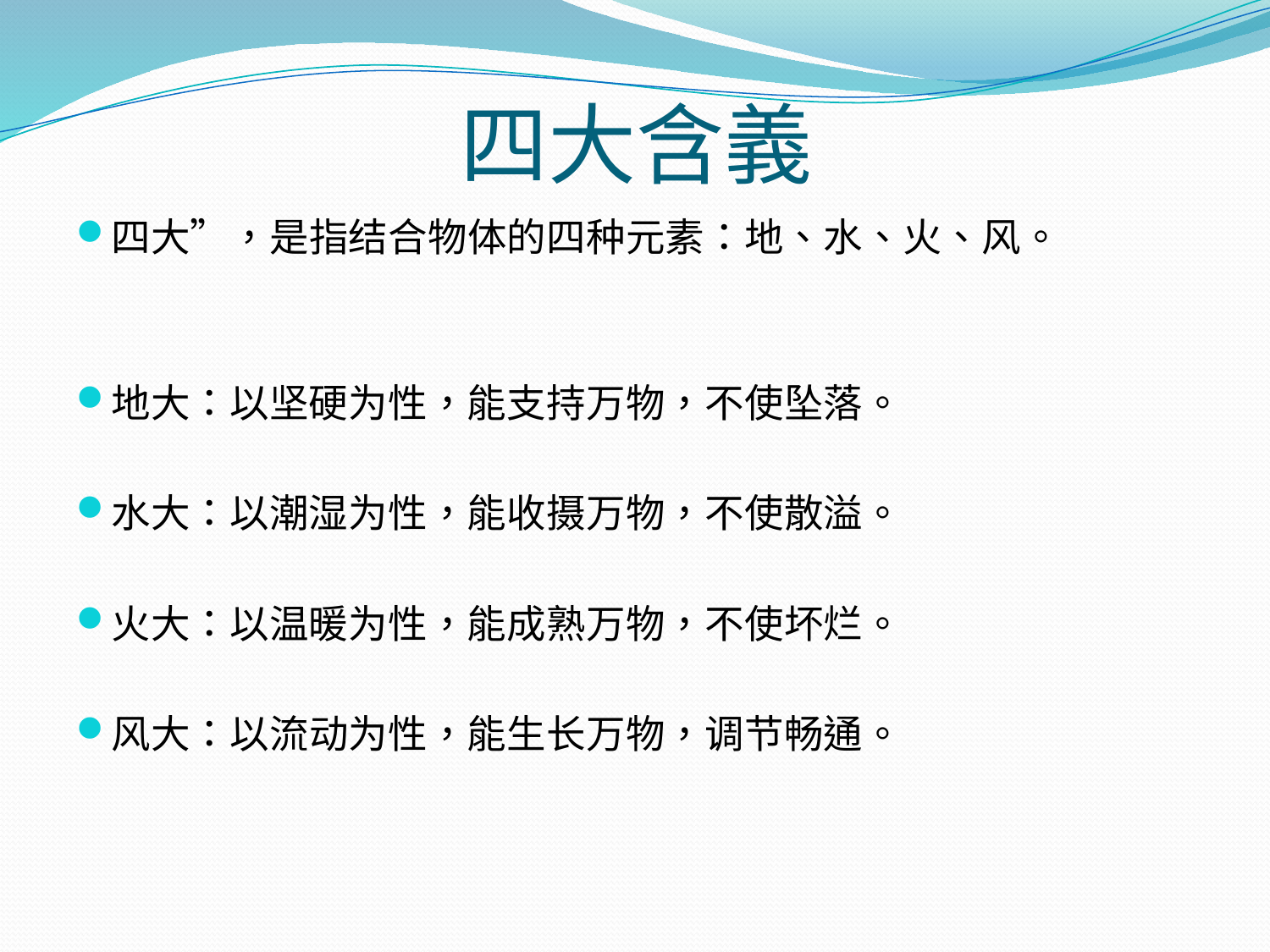

# 四大含義
四大”，是指结合物体的四种元素：地、水、火、风。

地大：以坚硬为性，能支持万物，不使坠落。

水大：以潮湿为性，能收摄万物，不使散溢。

火大：以温暖为性，能成熟万物，不使坏烂。

风大：以流动为性，能生长万物，调节畅通。